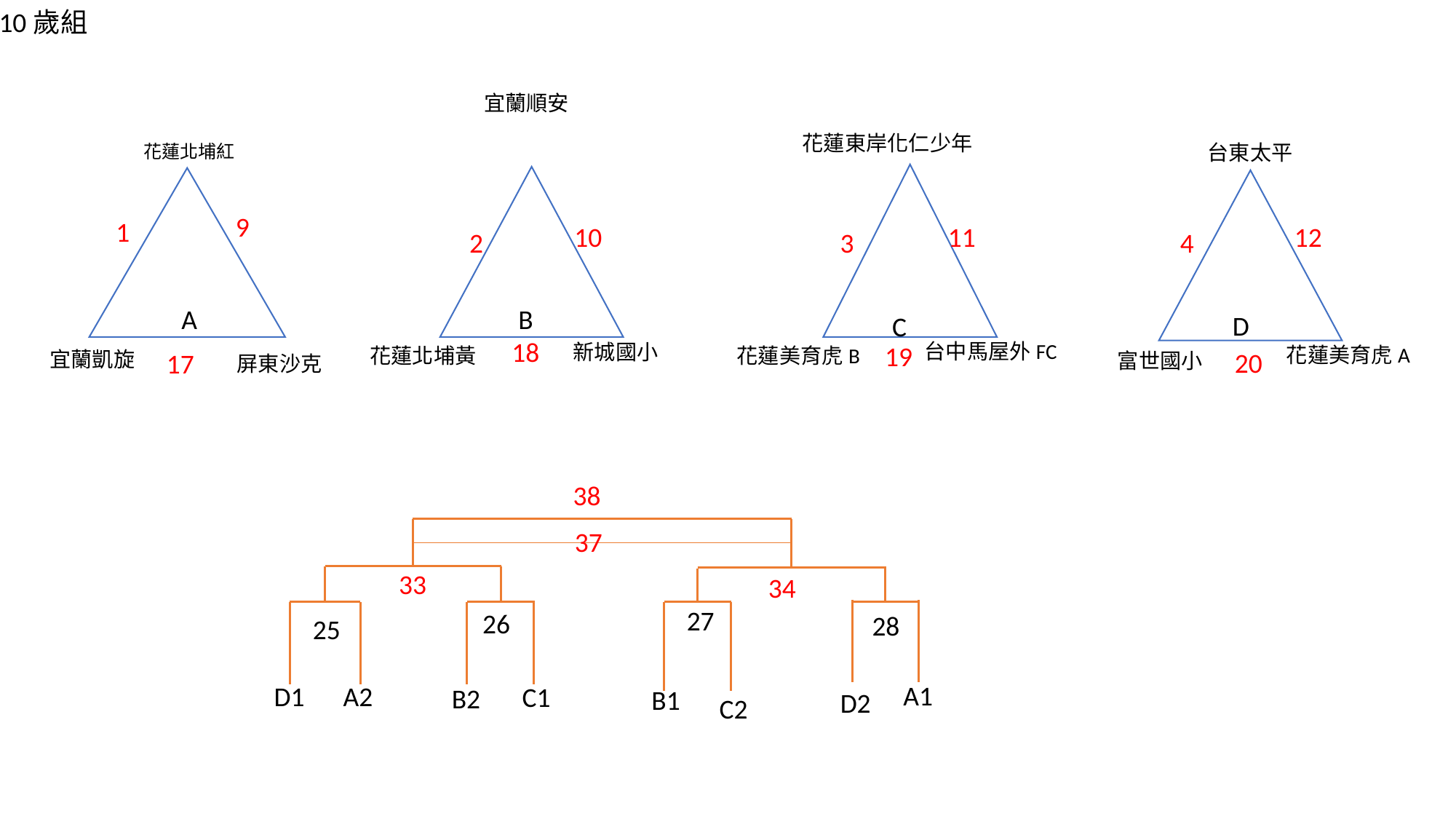

10歲組
宜蘭順安
花蓮東岸化仁少年
台東太平
花蓮北埔紅

9
1
11
12
10
4
3
2
A
B
D
C
18
台中馬屋外FC
新城國小
19
花蓮美育虎A
花蓮北埔黃
花蓮美育虎B
20
宜蘭凱旋
17
富世國小
屏東沙克
38
37
33
34
27
26
28
25
A1
D1
A2
C1
B2
B1
D2
C2